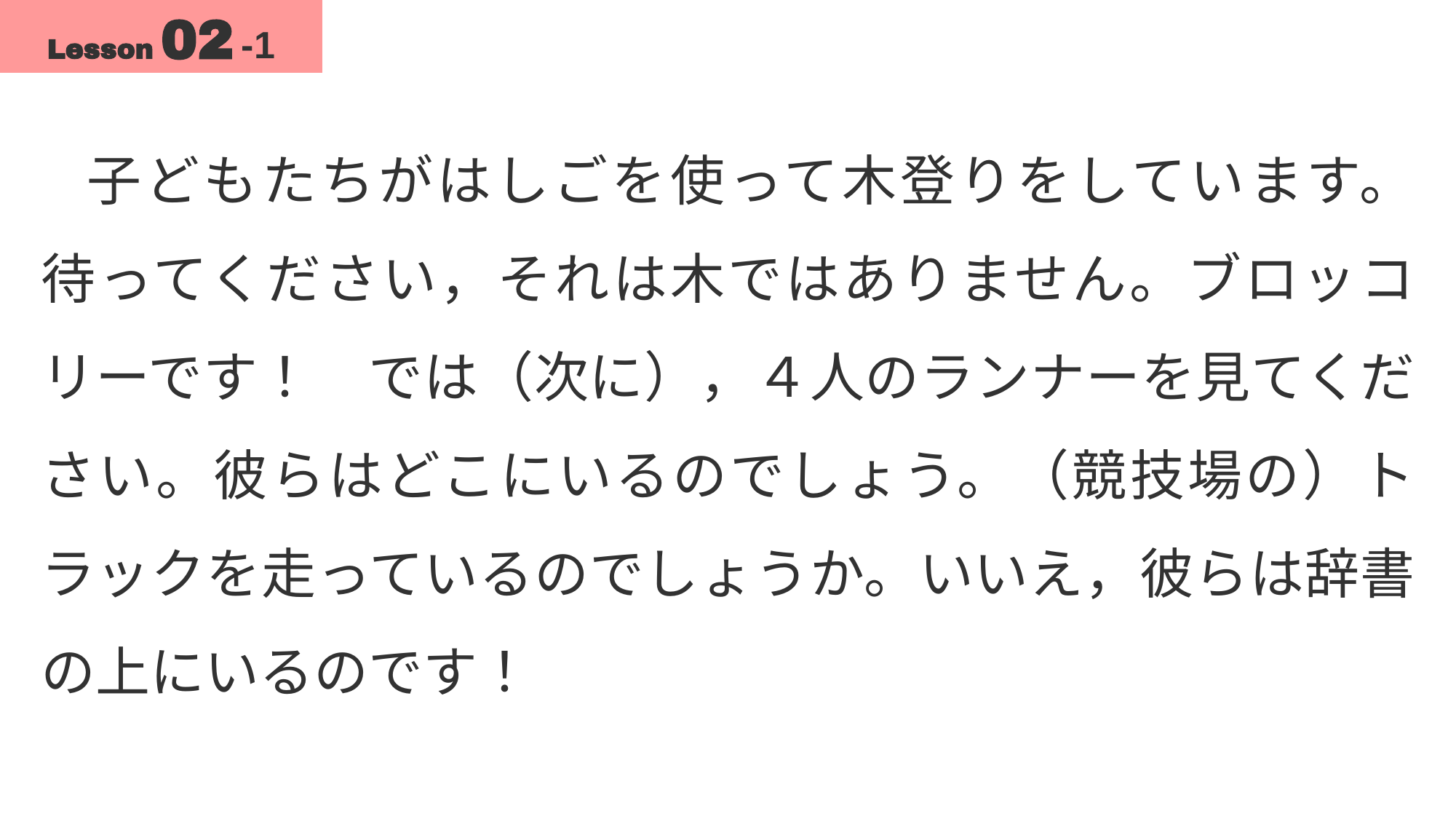

Lesson 02 -1
　子どもたちがはしごを使って木登りをしています。待ってください，それは木ではありません。ブロッコリーです！　では（次に），４人のランナーを見てください。彼らはどこにいるのでしょう。（競技場の）トラックを走っているのでしょうか。いいえ，彼らは辞書の上にいるのです！